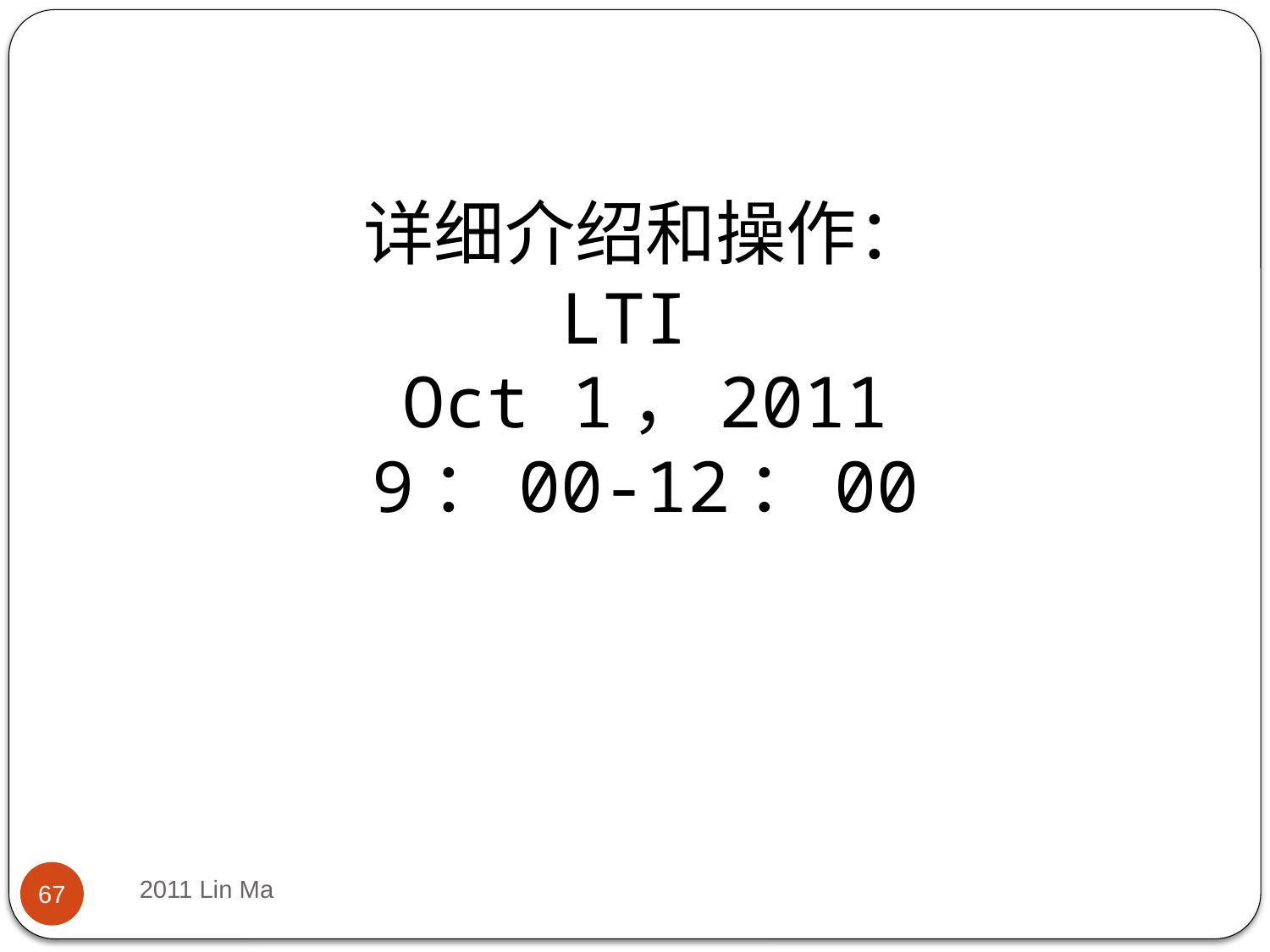

# 详细介绍和操作： LTI Oct 1，2011 9：00-12：00
2011 Lin Ma
67